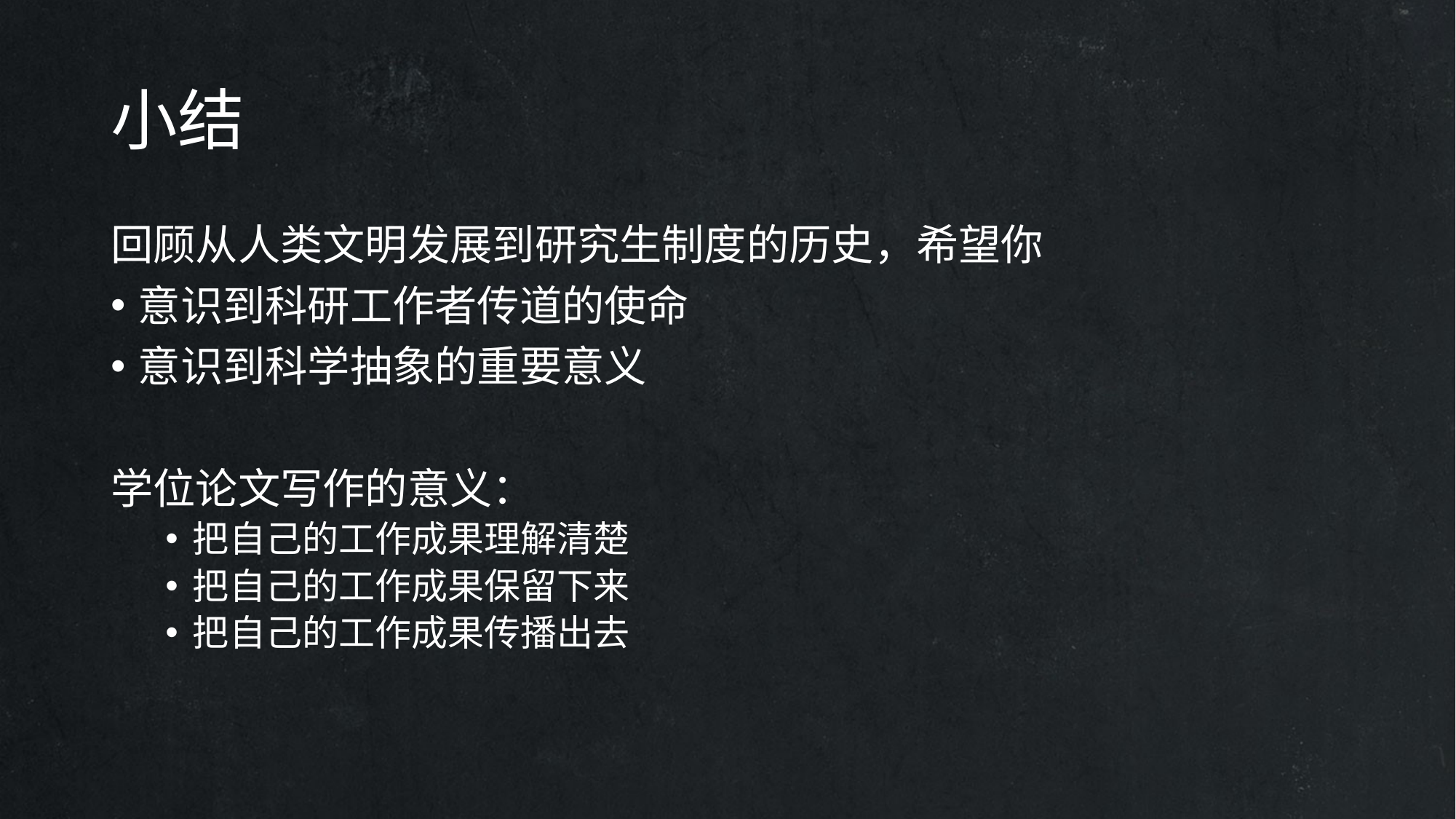

# 小结
回顾从人类文明发展到研究生制度的历史，希望你
意识到科研工作者传道的使命
意识到科学抽象的重要意义

学位论文写作的意义：
把自己的工作成果理解清楚
把自己的工作成果保留下来
把自己的工作成果传播出去